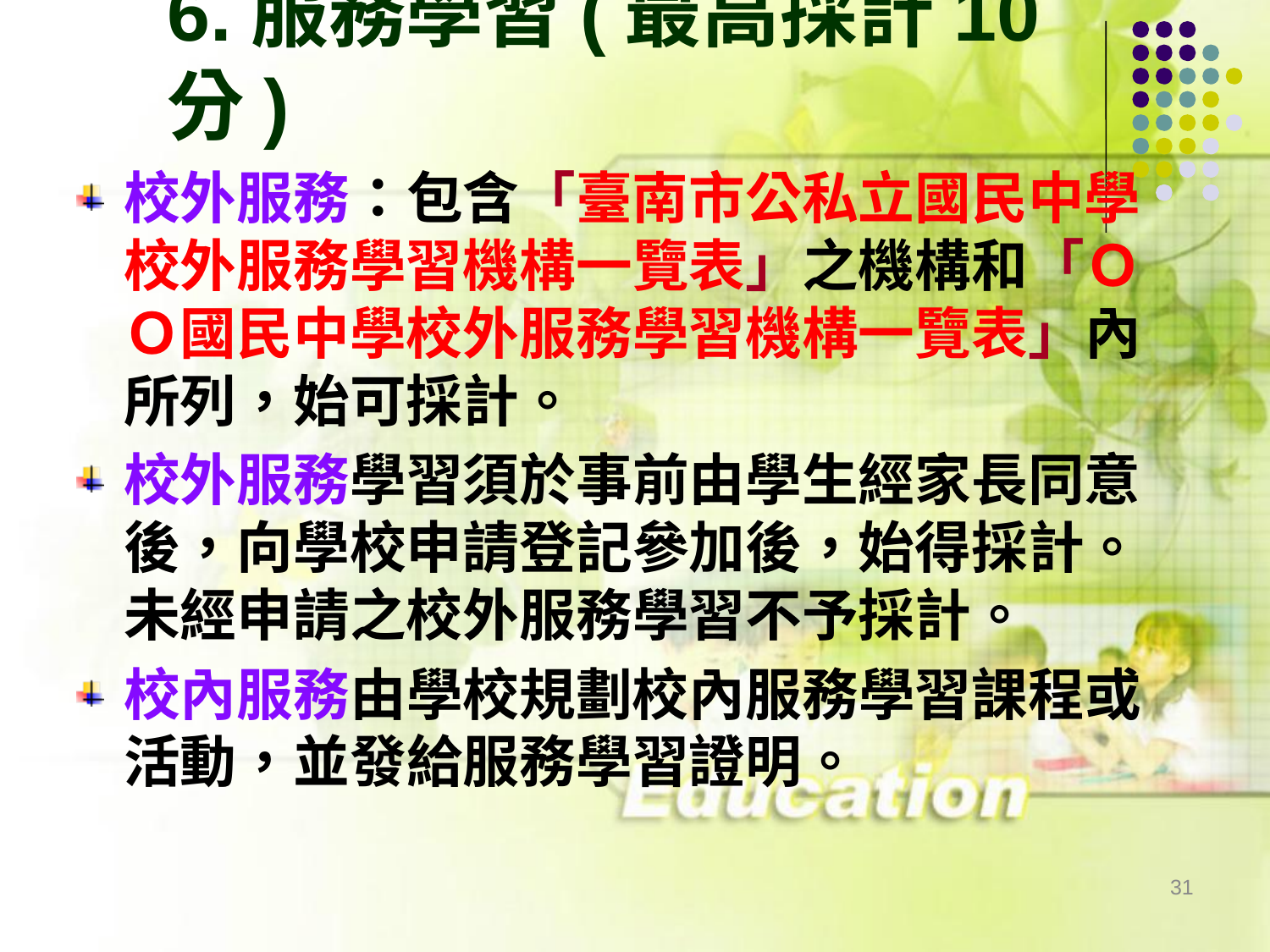

# 6.服務學習(最高採計10分)
校外服務：包含「臺南市公私立國民中學校外服務學習機構一覽表」之機構和「ＯＯ國民中學校外服務學習機構一覽表」內所列，始可採計。
校外服務學習須於事前由學生經家長同意後，向學校申請登記參加後，始得採計。未經申請之校外服務學習不予採計。
校內服務由學校規劃校內服務學習課程或活動，並發給服務學習證明。

31